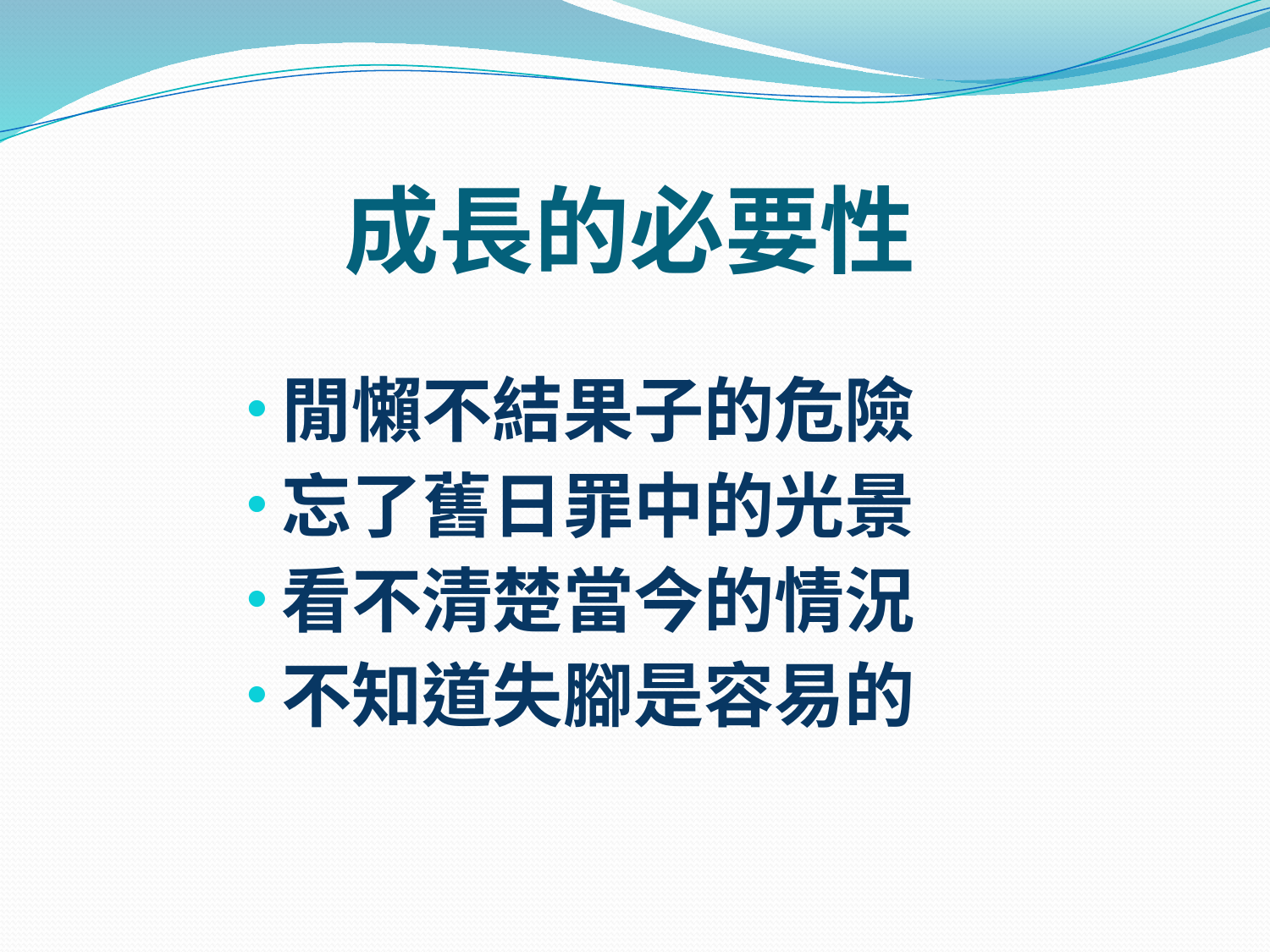

# 成長的必要性
閒懶不結果子的危險
忘了舊日罪中的光景
看不清楚當今的情況
不知道失腳是容易的